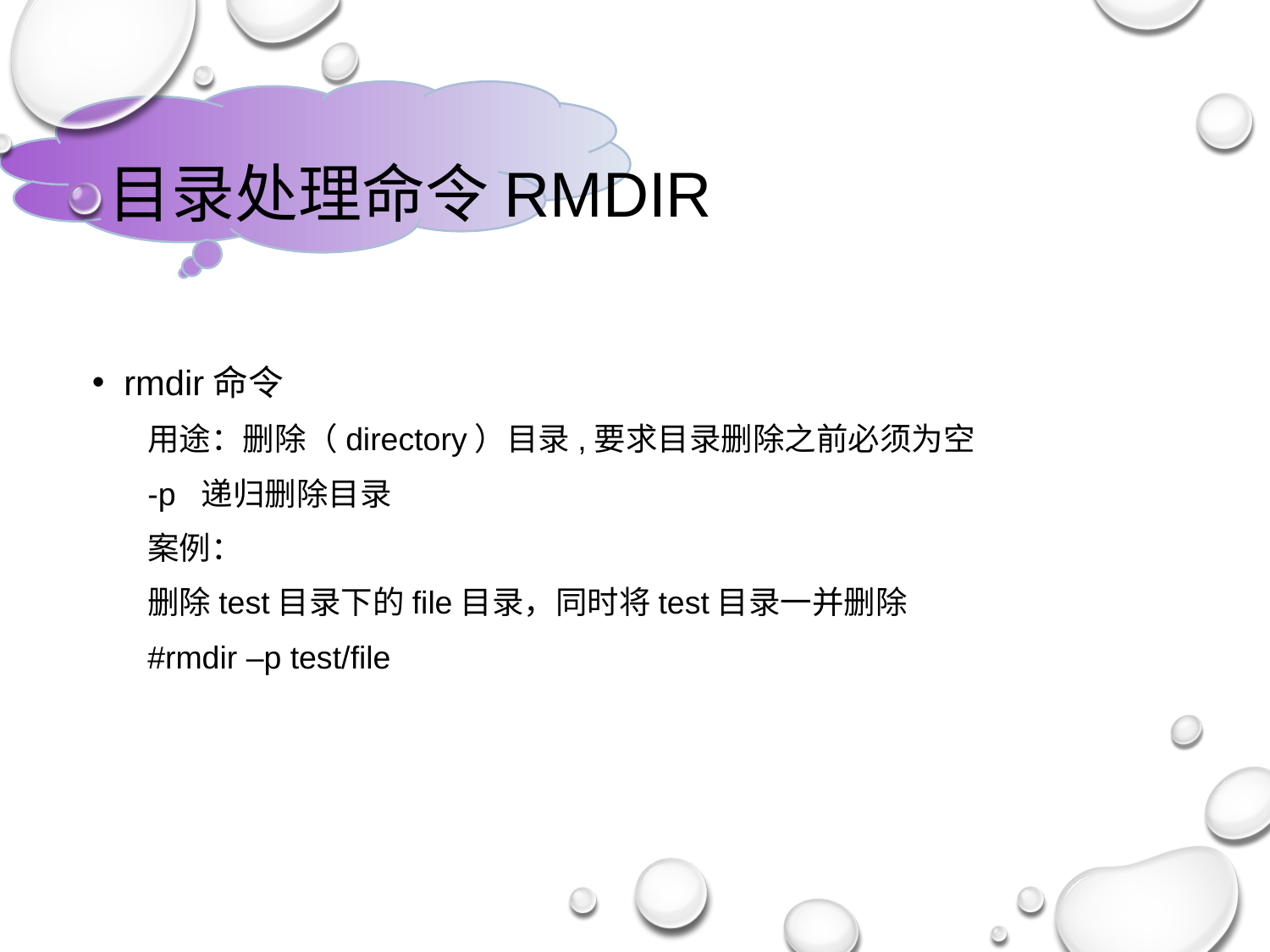

# 目录处理命令rmdir
rmdir命令
用途：删除（directory）目录,要求目录删除之前必须为空
-p  递归删除目录
案例：
删除test目录下的file目录，同时将test目录一并删除
#rmdir –p test/file